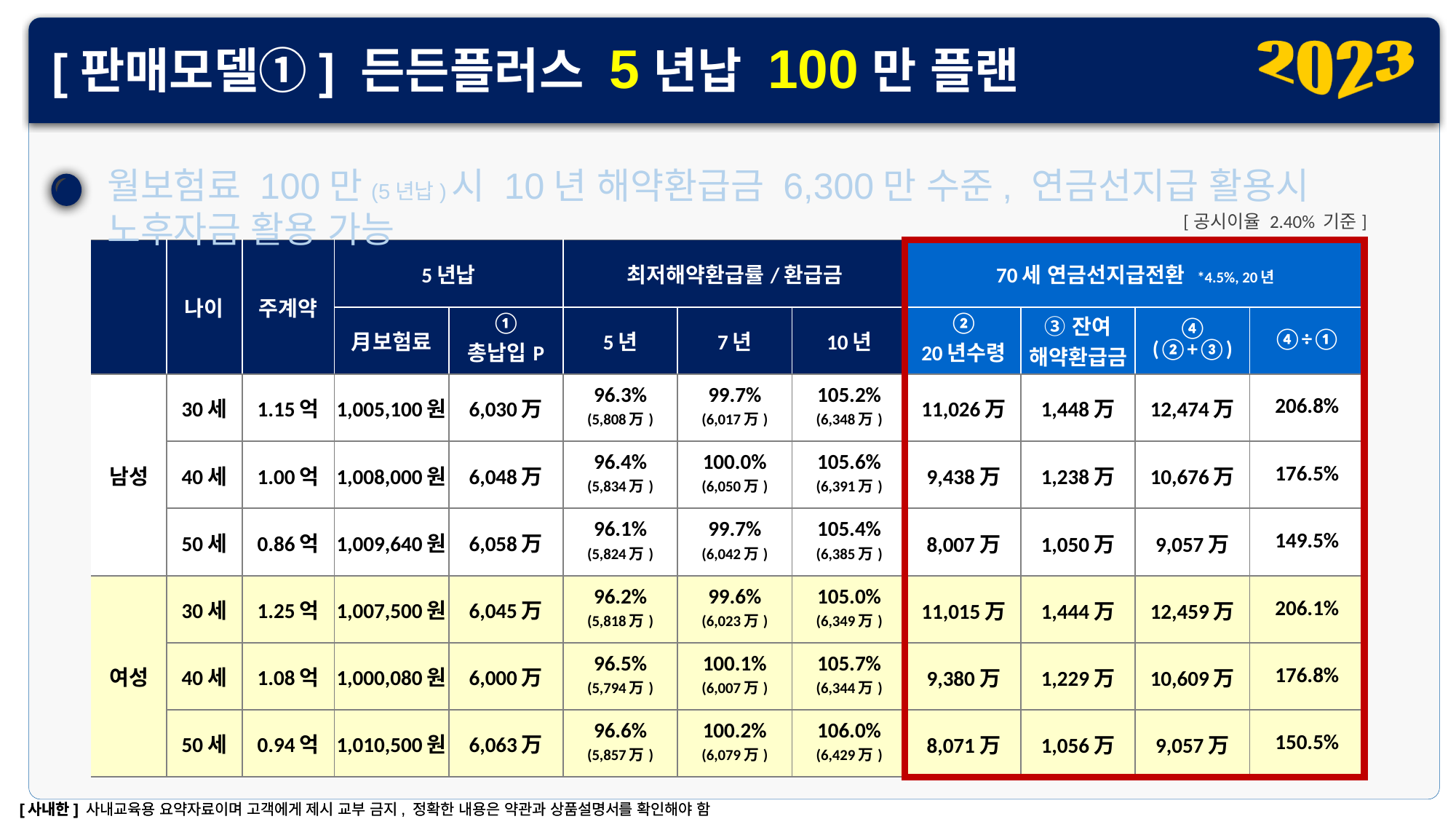

[판매모델①] 든든플러스 5년납 100만 플랜
월보험료 100만(5년납)시 10년 해약환급금 6,300만 수준, 연금선지급 활용시 노후자금 활용 가능
[공시이율 2.40% 기준]
|  | 나이 | 주계약 | 5년납 |  | 최저해약환급률/환급금 |  |  | 70세 연금선지급전환 \*4.5%, 20년 |  |  |  |
| --- | --- | --- | --- | --- | --- | --- | --- | --- | --- | --- | --- |
|  |  |  | 月보험료 | ① 총납입P | 5년 | 7년 | 10년 | ② 20년수령 | ③잔여 해약환급금 | ④ (②+③) | ④÷① |
| 남성 | 30세 | 1.15억 | 1,005,100원 | 6,030万 | 96.3% (5,808万) | 99.7% (6,017万) | 105.2% (6,348万) | 11,026万 | 1,448万 | 12,474万 | 206.8% |
|  | 40세 | 1.00억 | 1,008,000원 | 6,048万 | 96.4% (5,834万) | 100.0% (6,050万) | 105.6% (6,391万) | 9,438万 | 1,238万 | 10,676万 | 176.5% |
|  | 50세 | 0.86억 | 1,009,640원 | 6,058万 | 96.1% (5,824万) | 99.7% (6,042万) | 105.4% (6,385万) | 8,007万 | 1,050万 | 9,057万 | 149.5% |
| 여성 | 30세 | 1.25억 | 1,007,500원 | 6,045万 | 96.2% (5,818万) | 99.6% (6,023万) | 105.0% (6,349万) | 11,015万 | 1,444万 | 12,459万 | 206.1% |
|  | 40세 | 1.08억 | 1,000,080원 | 6,000万 | 96.5% (5,794万) | 100.1% (6,007万) | 105.7% (6,344万) | 9,380万 | 1,229万 | 10,609万 | 176.8% |
|  | 50세 | 0.94억 | 1,010,500원 | 6,063万 | 96.6% (5,857万) | 100.2% (6,079万) | 106.0% (6,429万) | 8,071万 | 1,056万 | 9,057万 | 150.5% |